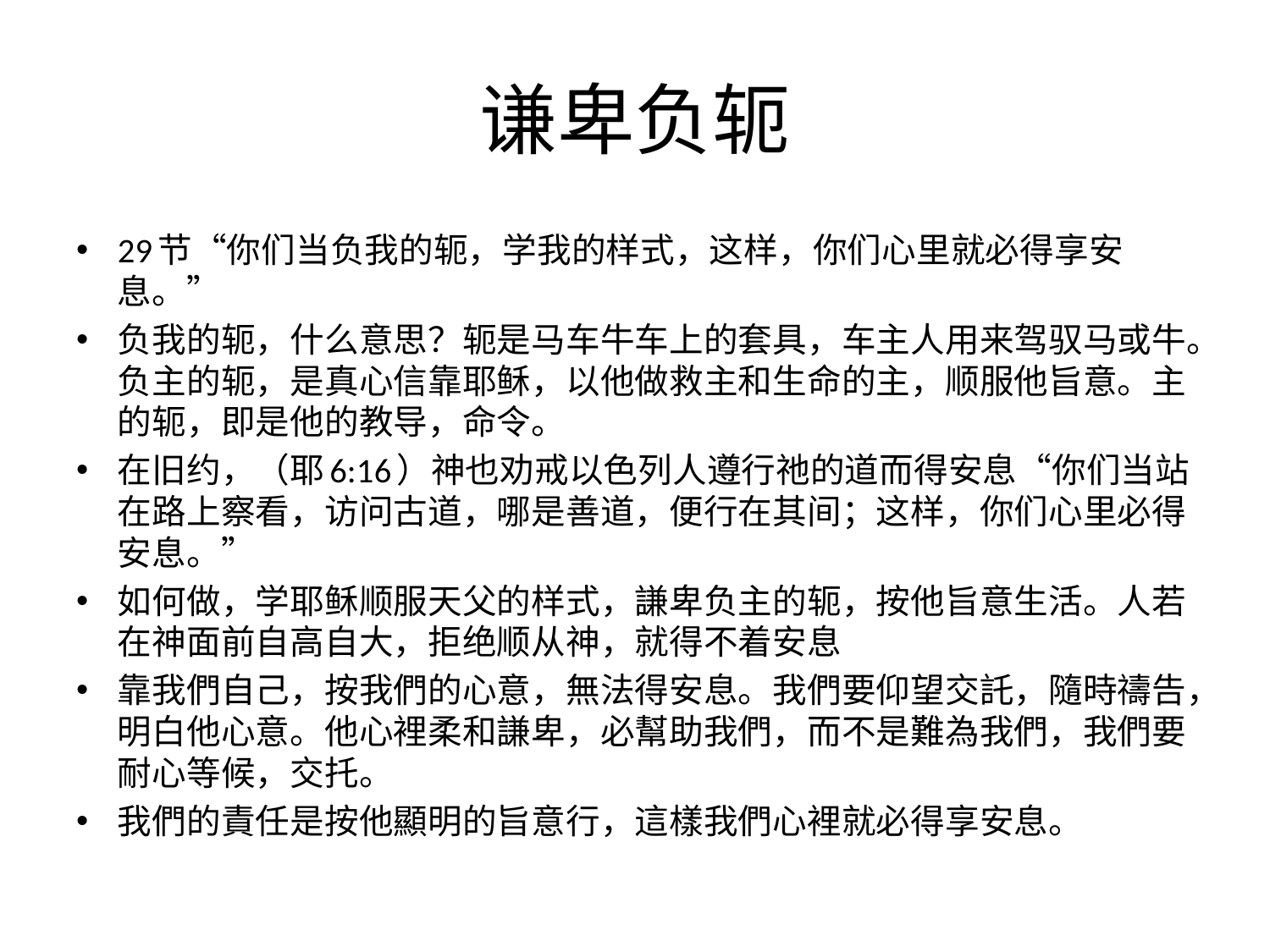

# 谦卑负轭
29节“你们当负我的轭，学我的样式，这样，你们心里就必得享安息。”
负我的轭，什么意思？轭是马车牛车上的套具，车主人用来驾驭马或牛。负主的轭，是真心信靠耶稣，以他做救主和生命的主，顺服他旨意。主的轭，即是他的教导，命令。
在旧约，（耶6:16）神也劝戒以色列人遵行祂的道而得安息“你们当站在路上察看，访问古道，哪是善道，便行在其间；这样，你们心里必得安息。”
如何做，学耶稣顺服天父的样式，謙卑负主的轭，按他旨意生活。人若在神面前自高自大，拒绝顺从神，就得不着安息
靠我們自己，按我們的心意，無法得安息。我們要仰望交託，隨時禱告，明白他心意。他心裡柔和謙卑，必幫助我們，而不是難為我們，我們要耐心等候，交托。
我們的責任是按他顯明的旨意行，這樣我們心裡就必得享安息。